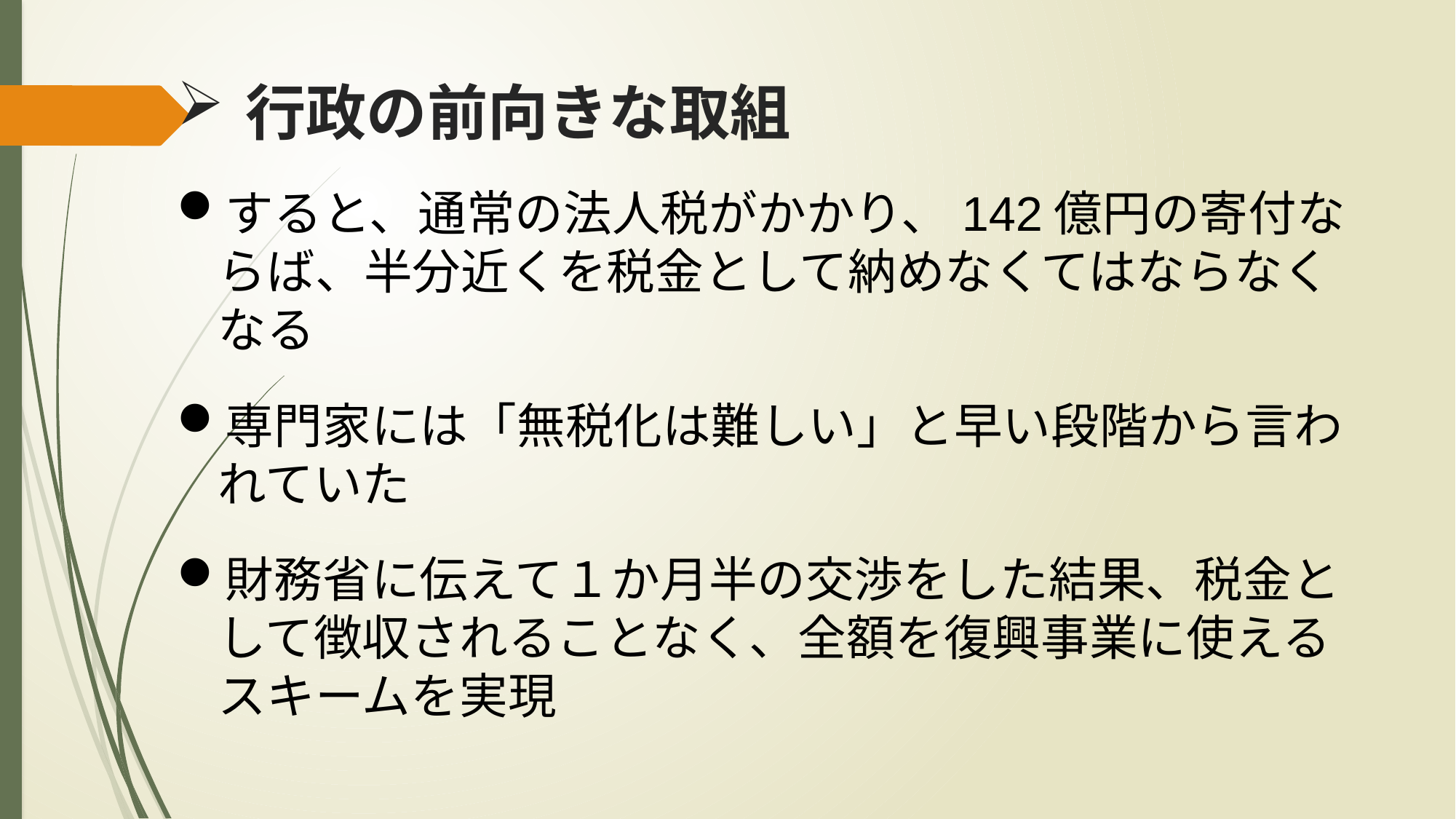

# 行政の前向きな取組
すると、通常の法人税がかかり、142億円の寄付ならば、半分近くを税金として納めなくてはならなくなる
専門家には「無税化は難しい」と早い段階から言われていた
財務省に伝えて１か月半の交渉をした結果、税金として徴収されることなく、全額を復興事業に使えるスキームを実現